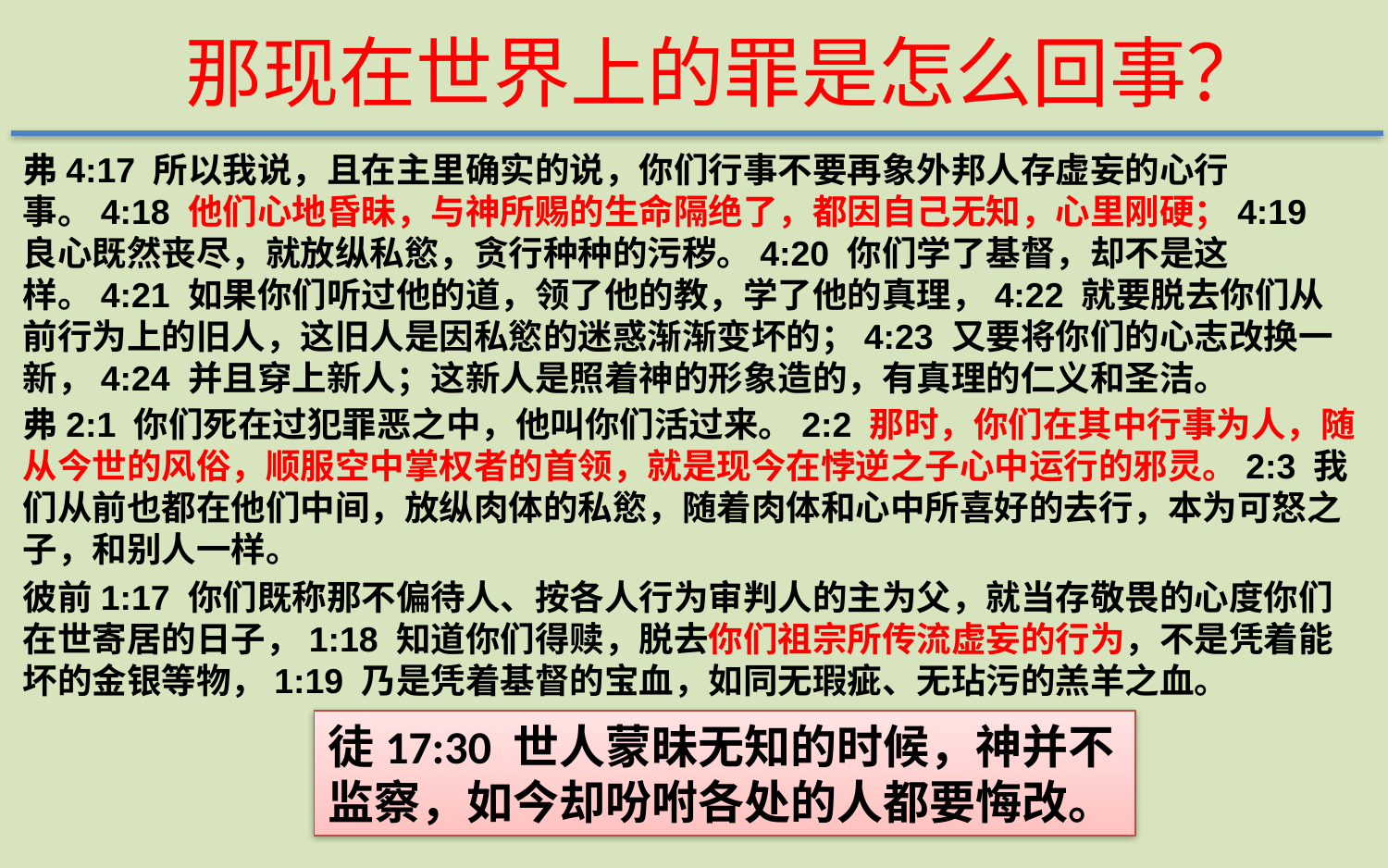

那现在世界上的罪是怎么回事？
弗4:17 所以我说，且在主里确实的说，你们行事不要再象外邦人存虚妄的心行事。4:18 他们心地昏昧，与神所赐的生命隔绝了，都因自己无知，心里刚硬；4:19 良心既然丧尽，就放纵私慾，贪行种种的污秽。4:20 你们学了基督，却不是这样。4:21 如果你们听过他的道，领了他的教，学了他的真理，4:22 就要脱去你们从前行为上的旧人，这旧人是因私慾的迷惑渐渐变坏的；4:23 又要将你们的心志改换一新，4:24 并且穿上新人；这新人是照着神的形象造的，有真理的仁义和圣洁。
弗2:1 你们死在过犯罪恶之中，他叫你们活过来。2:2 那时，你们在其中行事为人，随从今世的风俗，顺服空中掌权者的首领，就是现今在悖逆之子心中运行的邪灵。2:3 我们从前也都在他们中间，放纵肉体的私慾，随着肉体和心中所喜好的去行，本为可怒之子，和别人一样。
彼前1:17 你们既称那不偏待人、按各人行为审判人的主为父，就当存敬畏的心度你们在世寄居的日子，1:18 知道你们得赎，脱去你们祖宗所传流虚妄的行为，不是凭着能坏的金银等物，1:19 乃是凭着基督的宝血，如同无瑕疵、无玷污的羔羊之血。
徒17:30 世人蒙昧无知的时候，神并不监察，如今却吩咐各处的人都要悔改。